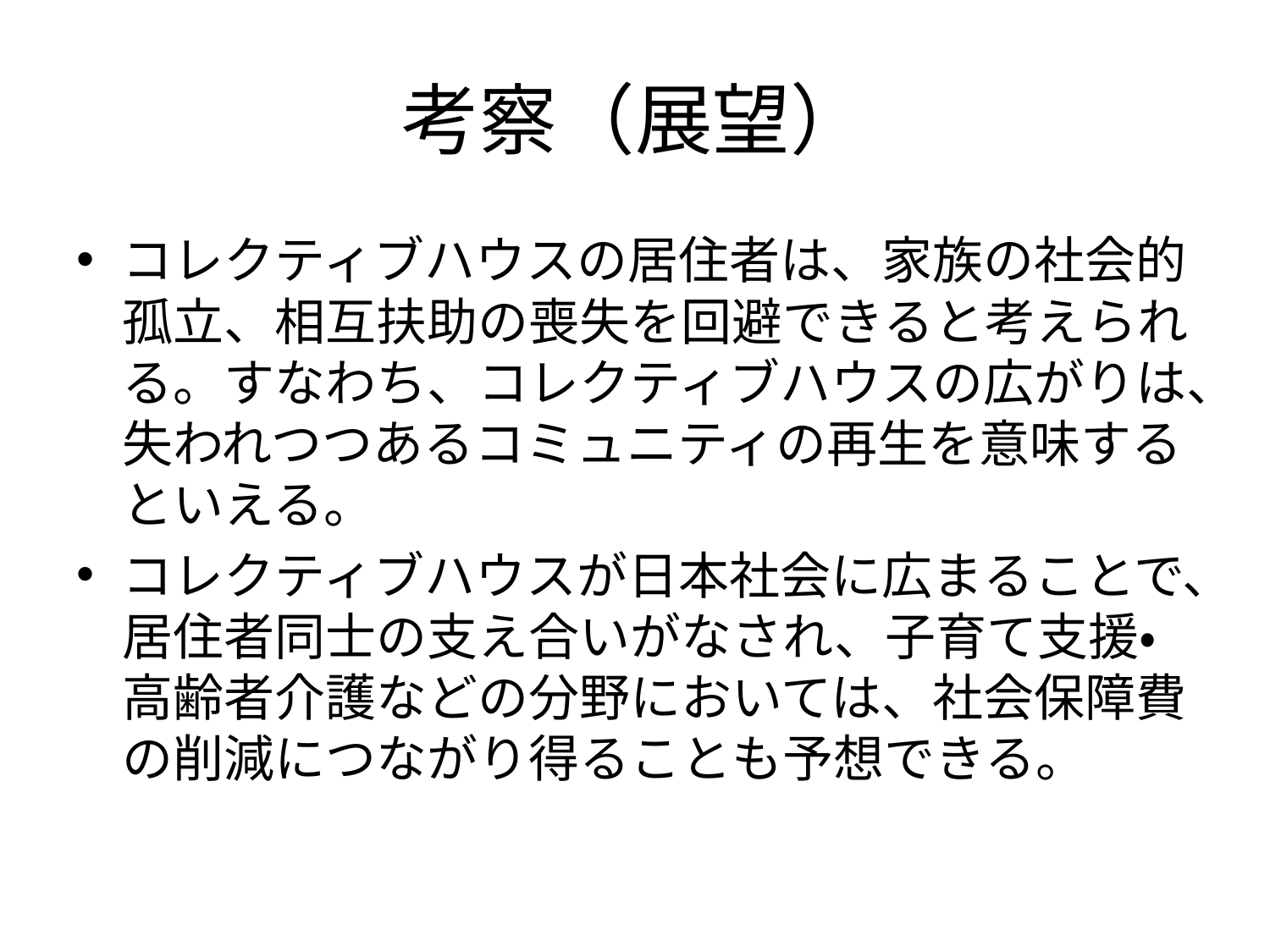

# 考察（展望）
コレクティブハウスの居住者は、家族の社会的孤立、相互扶助の喪失を回避できると考えられる。すなわち、コレクティブハウスの広がりは、失われつつあるコミュニティの再生を意味するといえる。
コレクティブハウスが日本社会に広まることで、居住者同士の支え合いがなされ、子育て支援・高齢者介護などの分野においては、社会保障費の削減につながり得ることも予想できる。